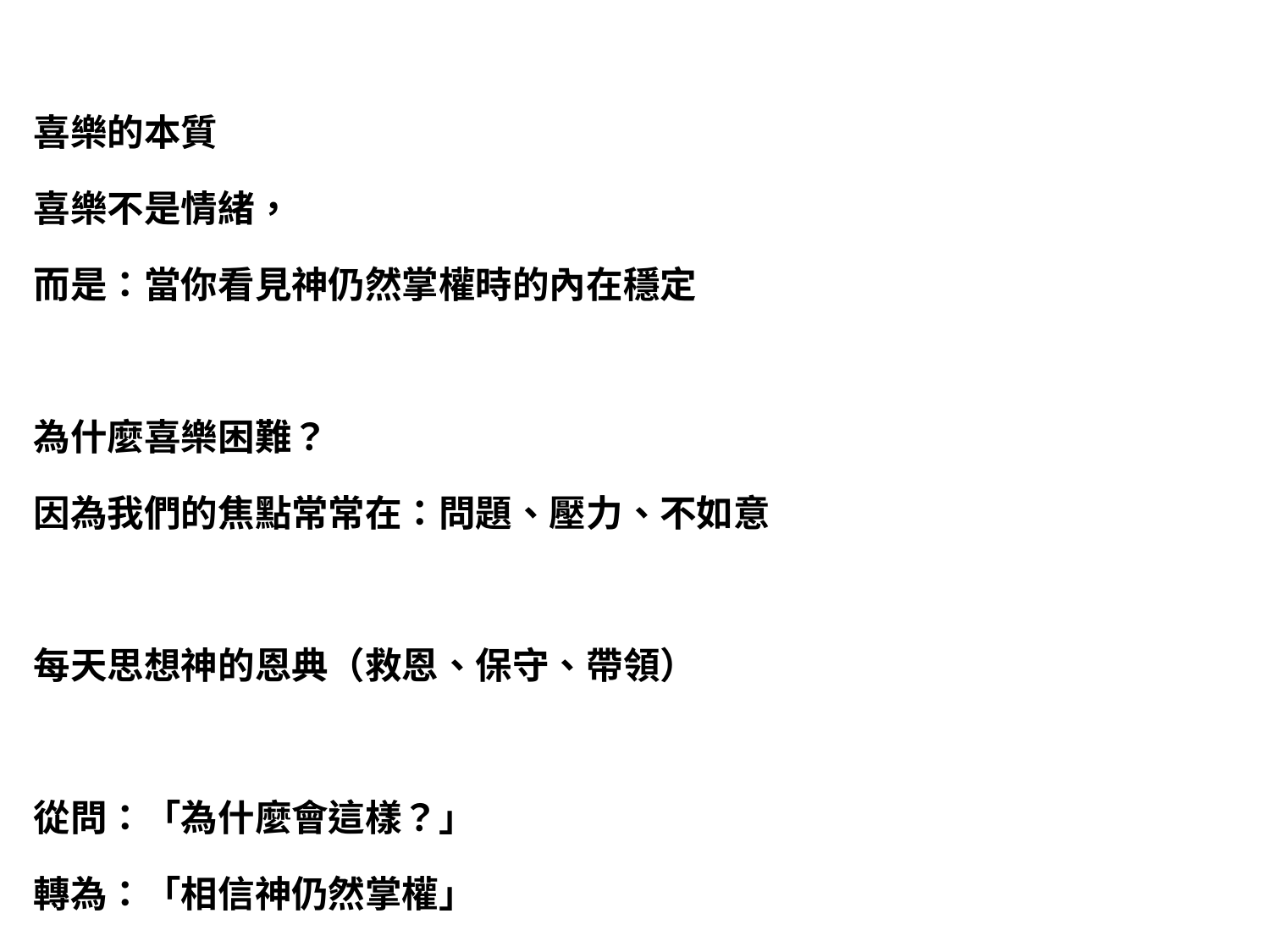

喜樂的本質
喜樂不是情緒，
而是：當你看見神仍然掌權時的內在穩定

為什麼喜樂困難？
因為我們的焦點常常在：問題、壓力、不如意

每天思想神的恩典（救恩、保守、帶領）

從問：「為什麼會這樣？」
轉為：「相信神仍然掌權」